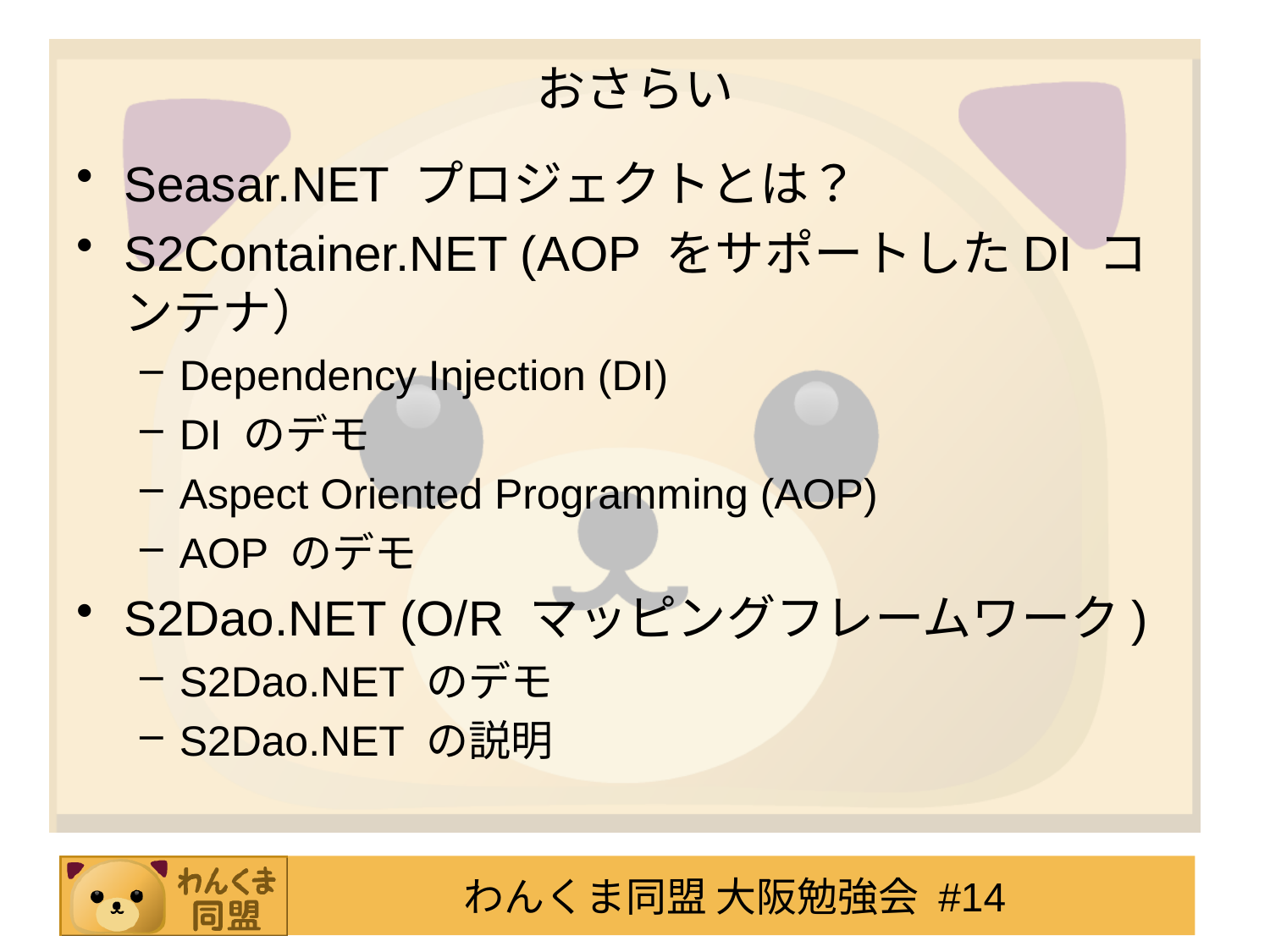

# おさらい
Seasar.NET プロジェクトとは？
S2Container.NET (AOP をサポートしたDI コンテナ）
Dependency Injection (DI)
DI のデモ
Aspect Oriented Programming (AOP)
AOP のデモ
S2Dao.NET (O/R マッピングフレームワーク)
S2Dao.NET のデモ
S2Dao.NET の説明